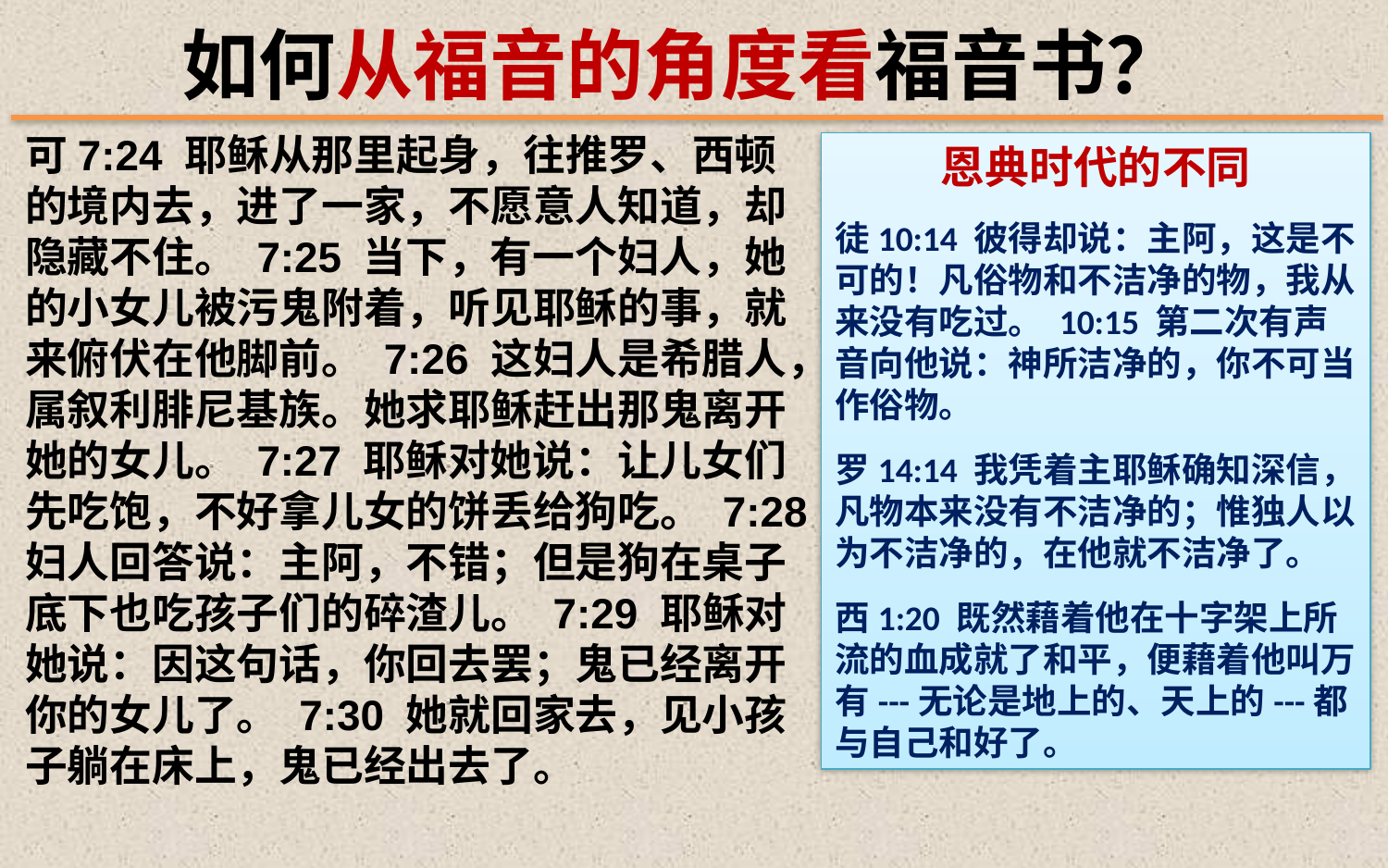

如何从福音的角度看福音书？
可7:24 耶稣从那里起身，往推罗、西顿的境内去，进了一家，不愿意人知道，却隐藏不住。 7:25 当下，有一个妇人，她的小女儿被污鬼附着，听见耶稣的事，就来俯伏在他脚前。 7:26 这妇人是希腊人，属叙利腓尼基族。她求耶稣赶出那鬼离开她的女儿。 7:27 耶稣对她说：让儿女们先吃饱，不好拿儿女的饼丢给狗吃。 7:28 妇人回答说：主阿，不错；但是狗在桌子底下也吃孩子们的碎渣儿。 7:29 耶稣对她说：因这句话，你回去罢；鬼已经离开你的女儿了。 7:30 她就回家去，见小孩子躺在床上，鬼已经出去了。
恩典时代的不同
徒10:14 彼得却说：主阿，这是不可的！凡俗物和不洁净的物，我从来没有吃过。 10:15 第二次有声音向他说：神所洁净的，你不可当作俗物。
罗14:14 我凭着主耶稣确知深信，凡物本来没有不洁净的；惟独人以为不洁净的，在他就不洁净了。
西1:20 既然藉着他在十字架上所流的血成就了和平，便藉着他叫万有---无论是地上的、天上的---都与自己和好了。